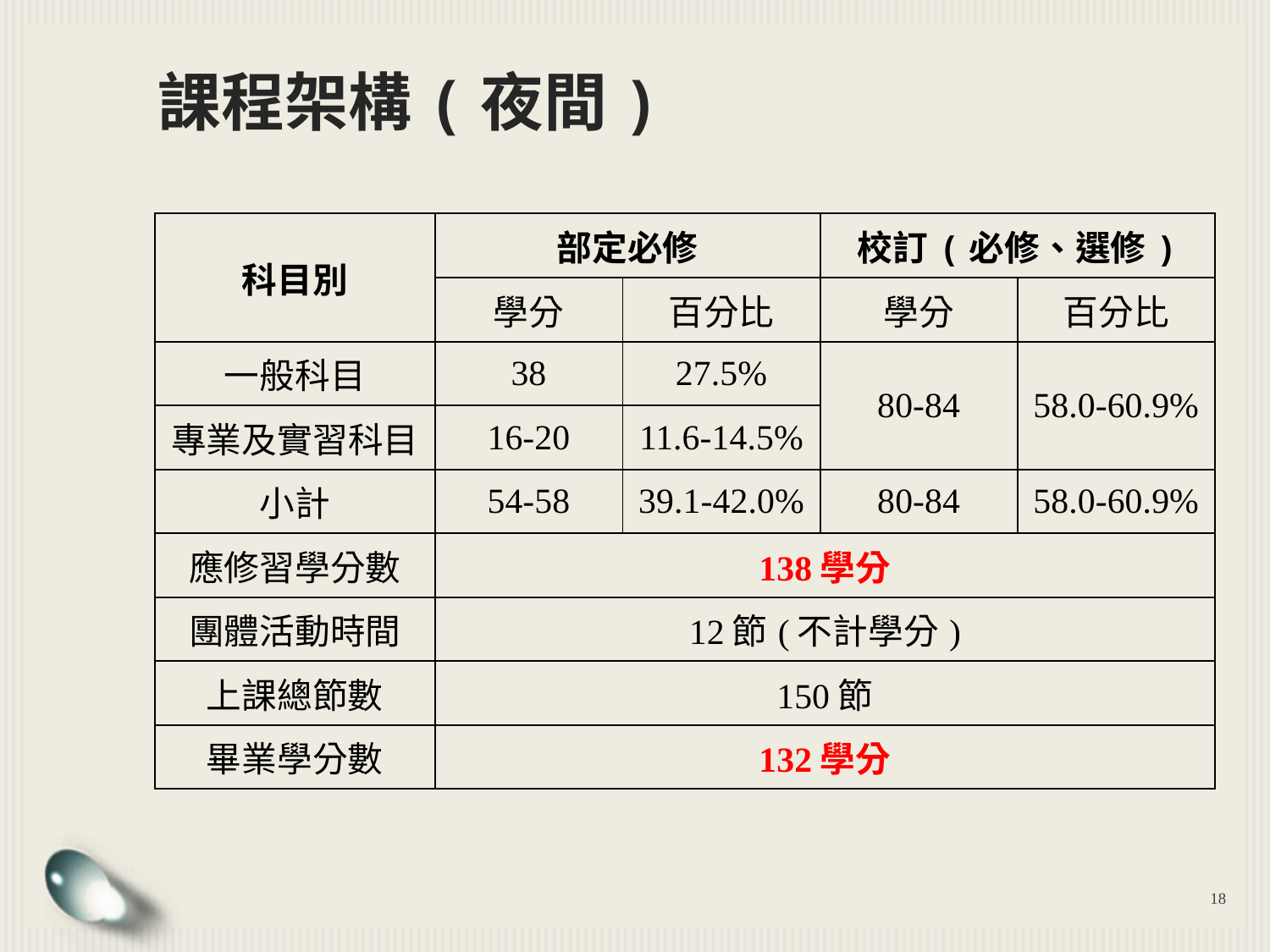

# 課程架構(夜間)
| 科目別 | 部定必修 |  | 校訂(必修、選修) |  |
| --- | --- | --- | --- | --- |
|  | 學分 | 百分比 | 學分 | 百分比 |
| 一般科目 | 38 | 27.5% | 80-84 | 58.0-60.9% |
| 專業及實習科目 | 16-20 | 11.6-14.5% |  |  |
| 小計 | 54-58 | 39.1-42.0% | 80-84 | 58.0-60.9% |
| 應修習學分數 | 138學分 |  |  |  |
| 團體活動時間 | 12節(不計學分) |  |  |  |
| 上課總節數 | 150節 |  |  |  |
| 畢業學分數 | 132學分 |  |  |  |
18